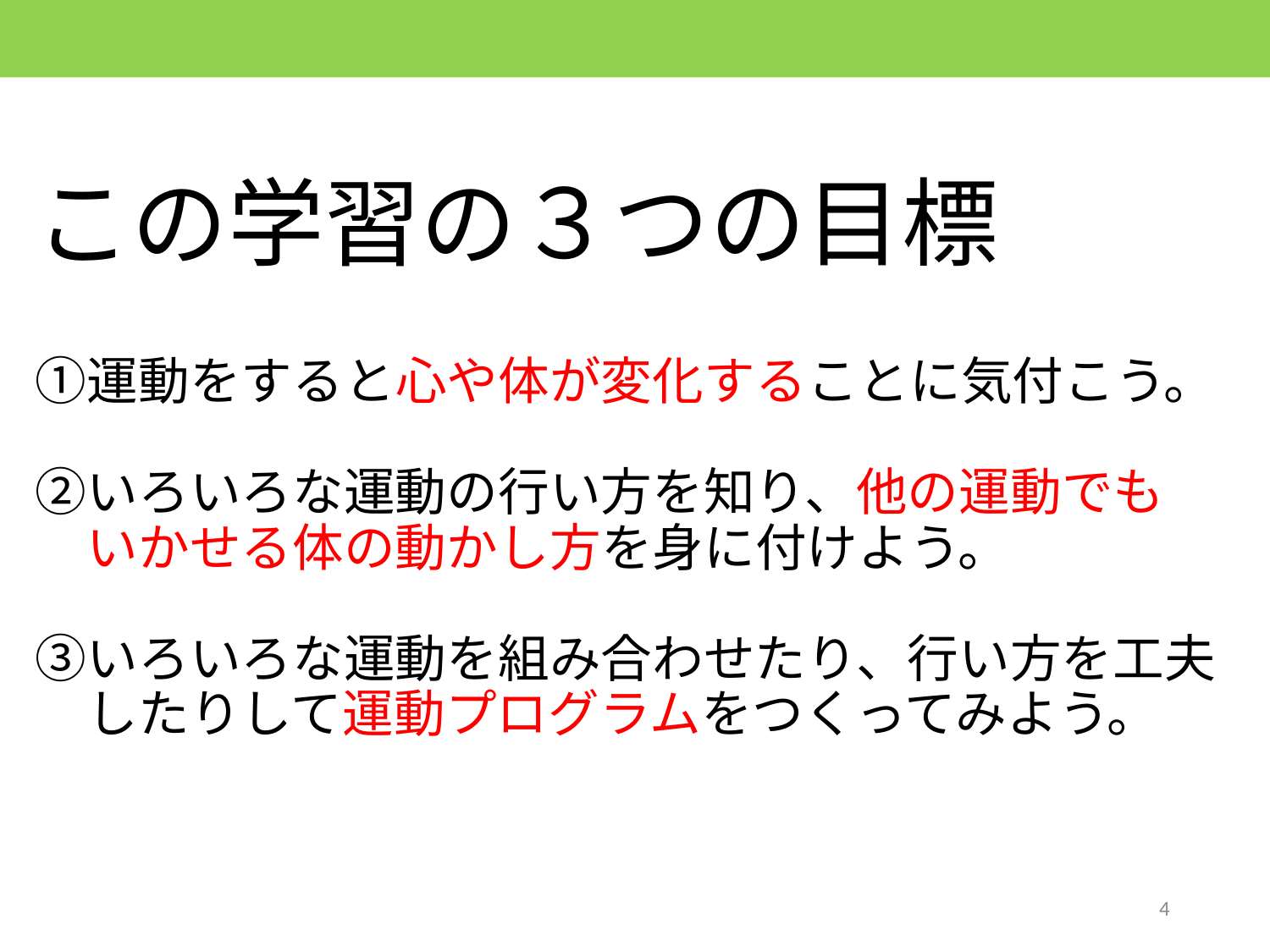

# この学習の３つの目標 ①運動をすると心や体が変化することに気付こう。 ②いろいろな運動の行い方を知り、他の運動でも　 　いかせる体の動かし方を身に付けよう。 ③いろいろな運動を組み合わせたり、行い方を工夫 　したりして運動プログラムをつくってみよう。
4